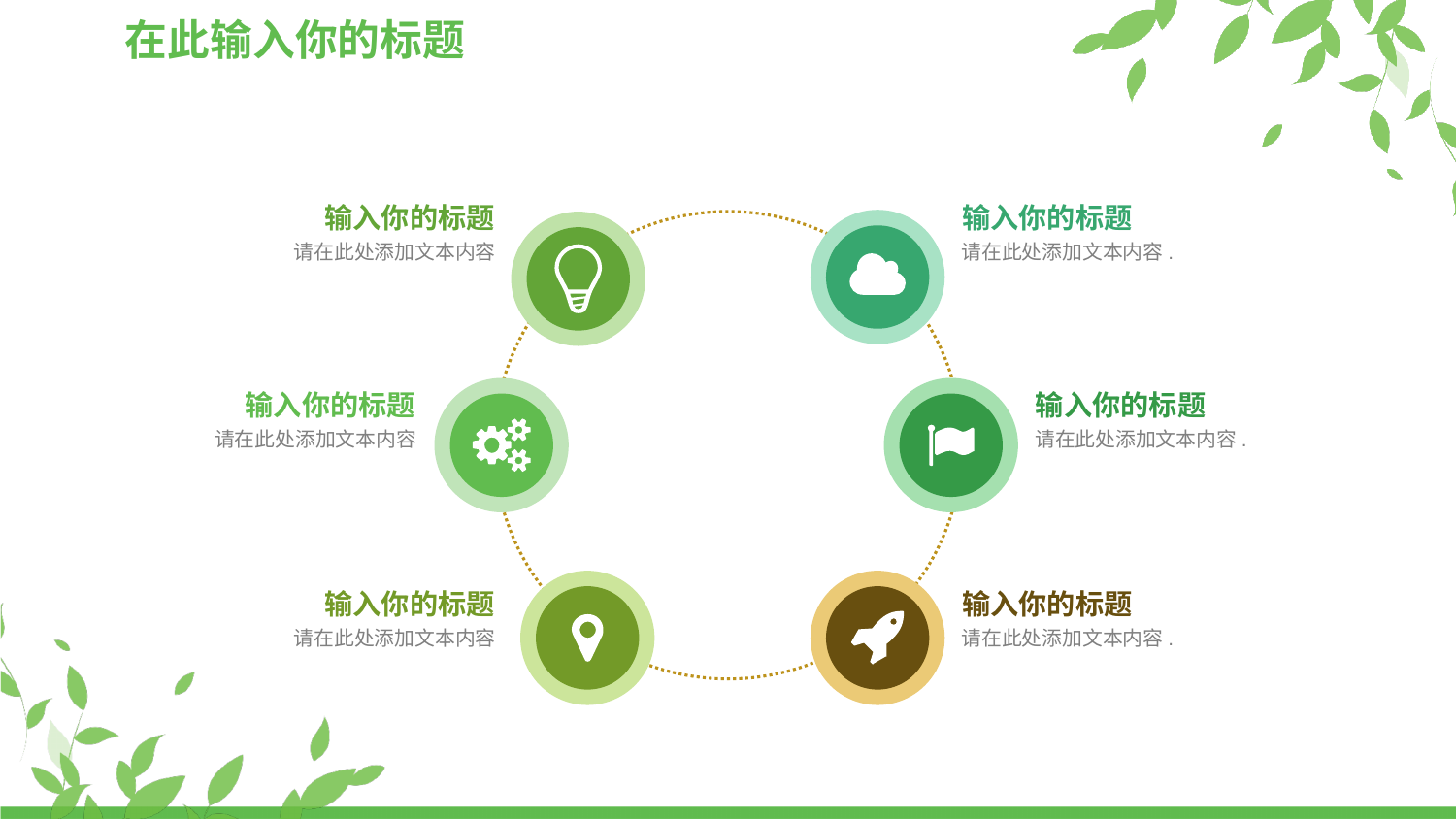

在此输入你的标题
输入你的标题
请在此处添加文本内容
输入你的标题
请在此处添加文本内容.

输入你的标题
请在此处添加文本内容
输入你的标题
请在此处添加文本内容.

输入你的标题
请在此处添加文本内容.
输入你的标题
请在此处添加文本内容